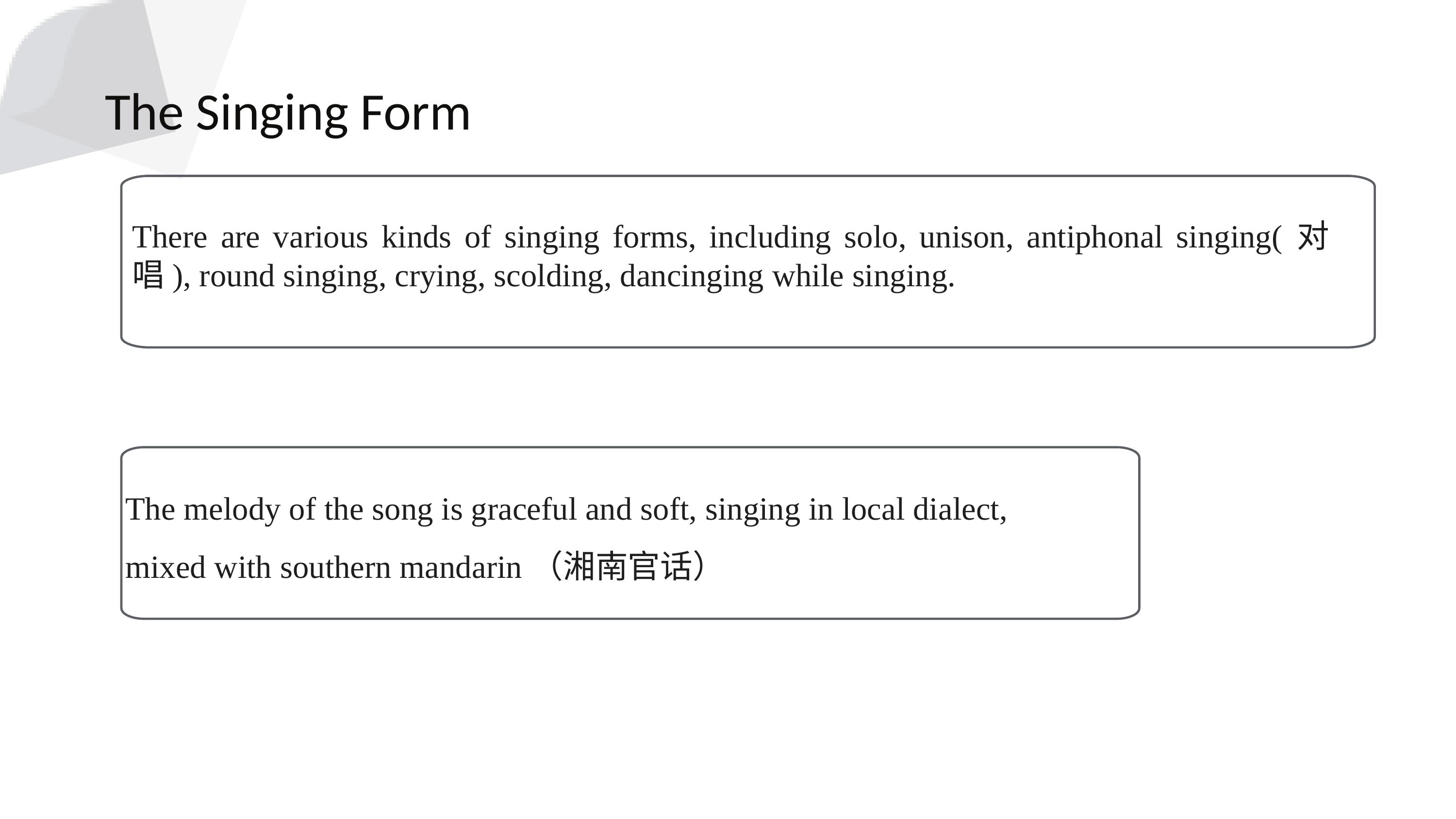

The Singing Form

There are various kinds of singing forms, including solo, unison, antiphonal singing(对唱), round singing, crying, scolding, dancinging while singing.

The melody of the song is graceful and soft, singing in local dialect,
mixed with southern mandarin（湘南官话）